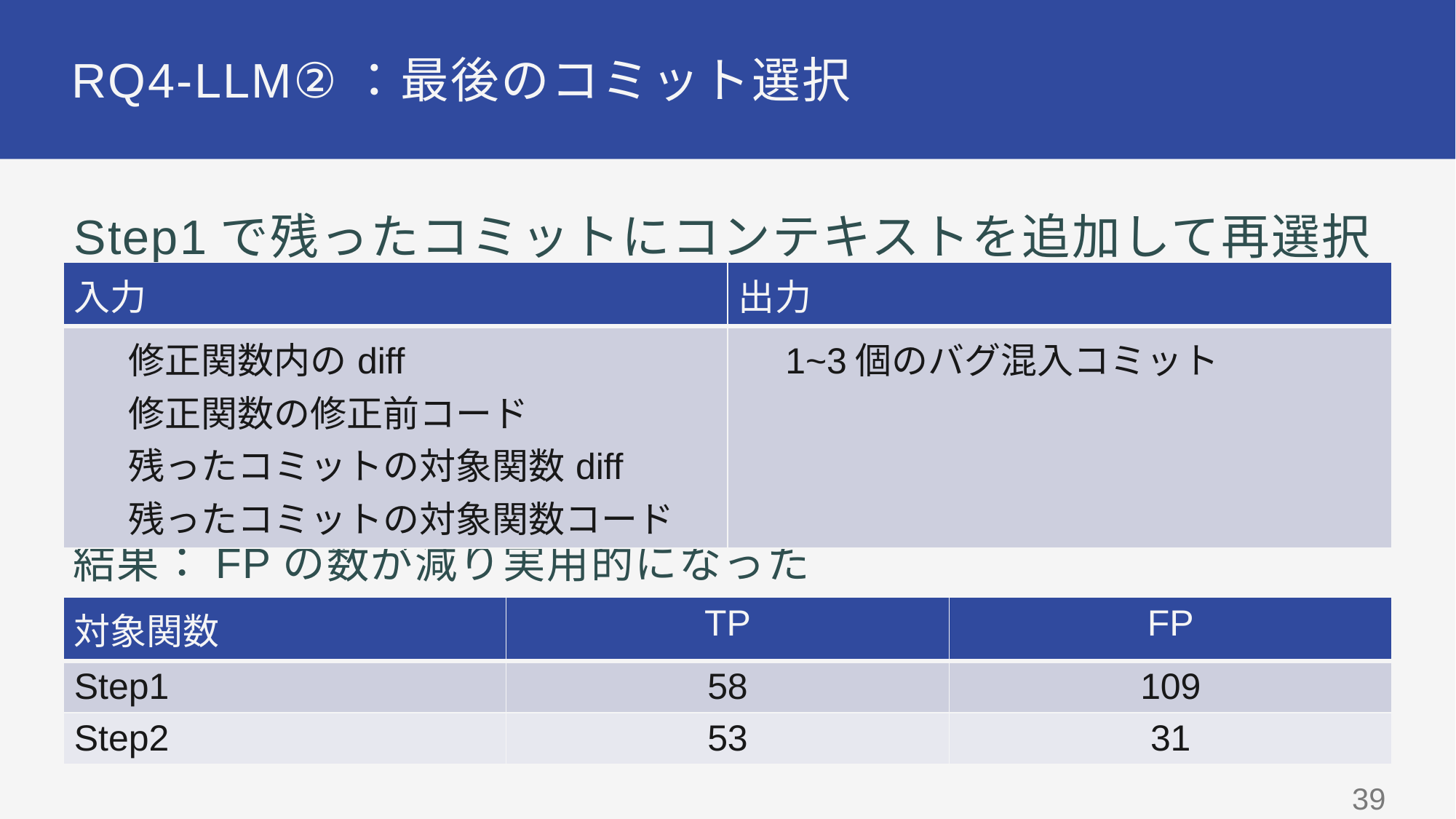

# RQ4-LLM②：最後のコミット選択
Step1で残ったコミットにコンテキストを追加して再選択

結果

結果：FPの数が減り実用的になった
| 入力 | 出力 |
| --- | --- |
| 修正関数内のdiff 修正関数の修正前コード 残ったコミットの対象関数diff 残ったコミットの対象関数コード | 1~3個のバグ混入コミット |
| 対象関数 | TP | FP |
| --- | --- | --- |
| Step1 | 58 | 109 |
| Step2 | 53 | 31 |
39